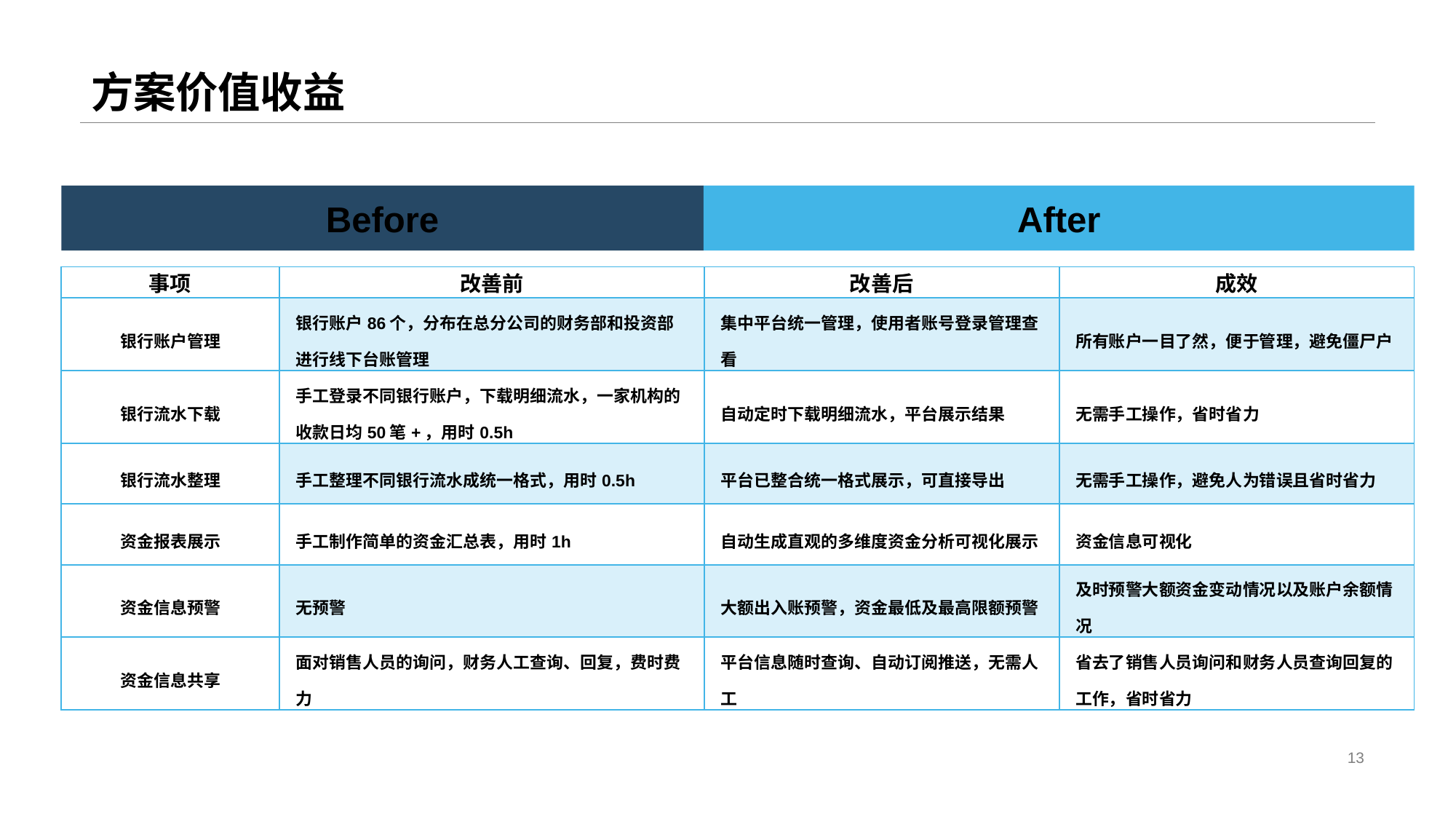

# 方案价值收益
Before
After
| 事项 | 改善前 | 改善后 | 成效 |
| --- | --- | --- | --- |
| 银行账户管理 | 银行账户86个，分布在总分公司的财务部和投资部进行线下台账管理 | 集中平台统一管理，使用者账号登录管理查看 | 所有账户一目了然，便于管理，避免僵尸户 |
| 银行流水下载 | 手工登录不同银行账户，下载明细流水，一家机构的收款日均50笔+，用时0.5h | 自动定时下载明细流水，平台展示结果 | 无需手工操作，省时省力 |
| 银行流水整理 | 手工整理不同银行流水成统一格式，用时0.5h | 平台已整合统一格式展示，可直接导出 | 无需手工操作，避免人为错误且省时省力 |
| 资金报表展示 | 手工制作简单的资金汇总表，用时1h | 自动生成直观的多维度资金分析可视化展示 | 资金信息可视化 |
| 资金信息预警 | 无预警 | 大额出入账预警，资金最低及最高限额预警 | 及时预警大额资金变动情况以及账户余额情况 |
| 资金信息共享 | 面对销售人员的询问，财务人工查询、回复，费时费力 | 平台信息随时查询、自动订阅推送，无需人工 | 省去了销售人员询问和财务人员查询回复的工作，省时省力 |
13